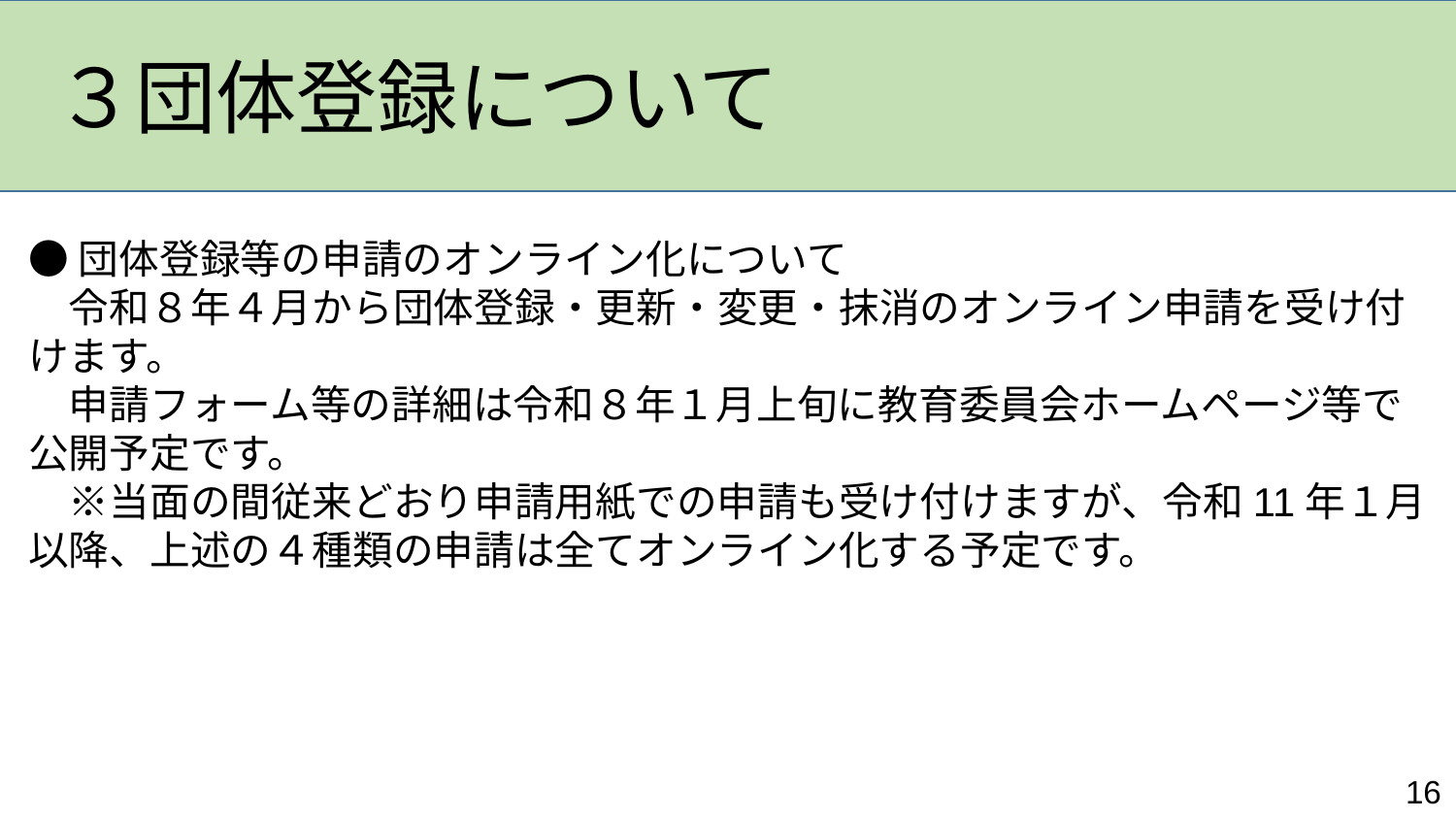

３団体登録について
●団体登録等の申請のオンライン化について
　令和８年４月から団体登録・更新・変更・抹消のオンライン申請を受け付
けます。
　申請フォーム等の詳細は令和８年１月上旬に教育委員会ホームページ等で公開予定です。
　※当面の間従来どおり申請用紙での申請も受け付けますが、令和11年１月以降、上述の４種類の申請は全てオンライン化する予定です。
16